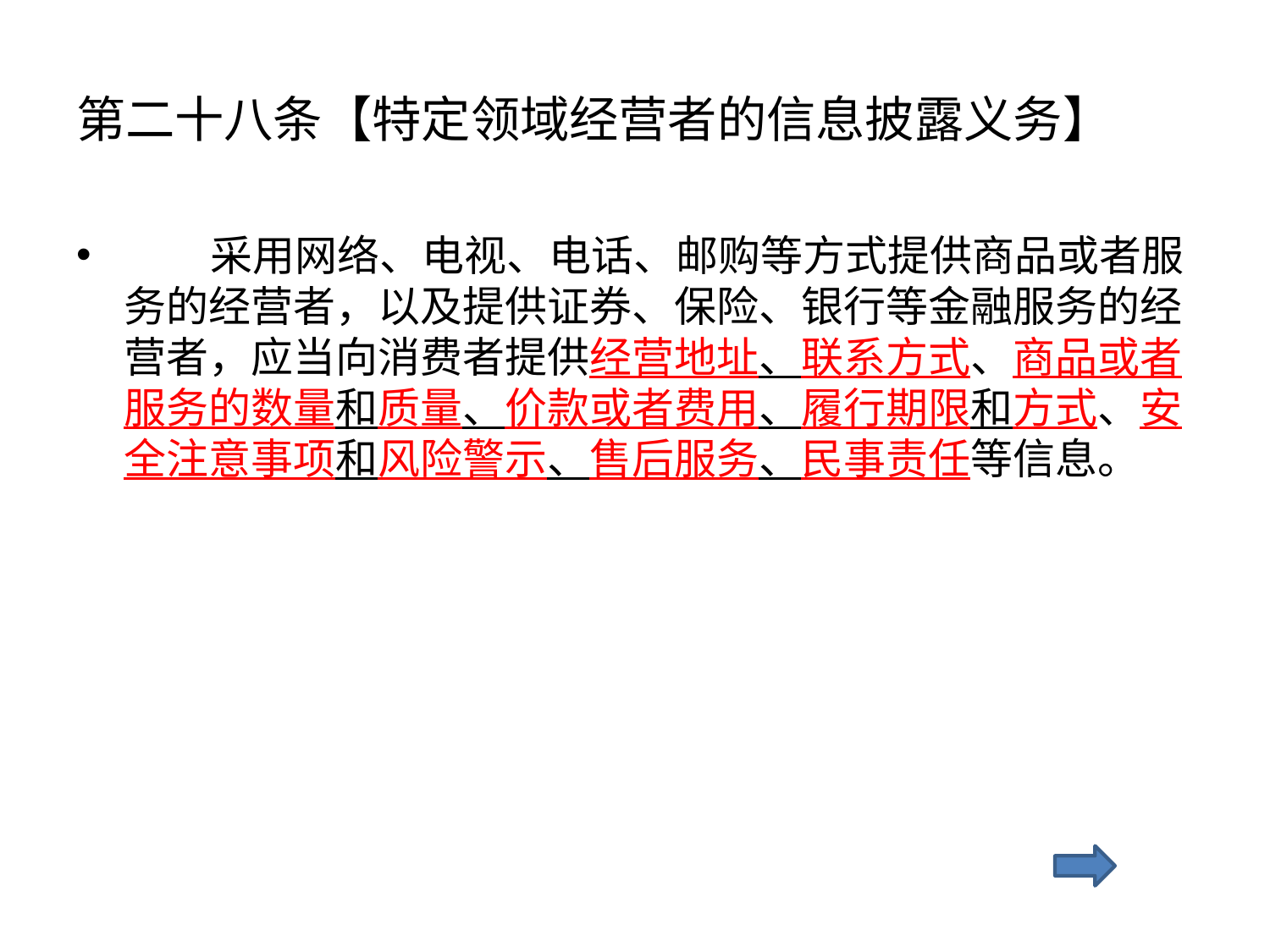

# 第二十八条【特定领域经营者的信息披露义务】
        采用网络、电视、电话、邮购等方式提供商品或者服务的经营者，以及提供证券、保险、银行等金融服务的经营者，应当向消费者提供经营地址、联系方式、商品或者服务的数量和质量、价款或者费用、履行期限和方式、安全注意事项和风险警示、售后服务、民事责任等信息。